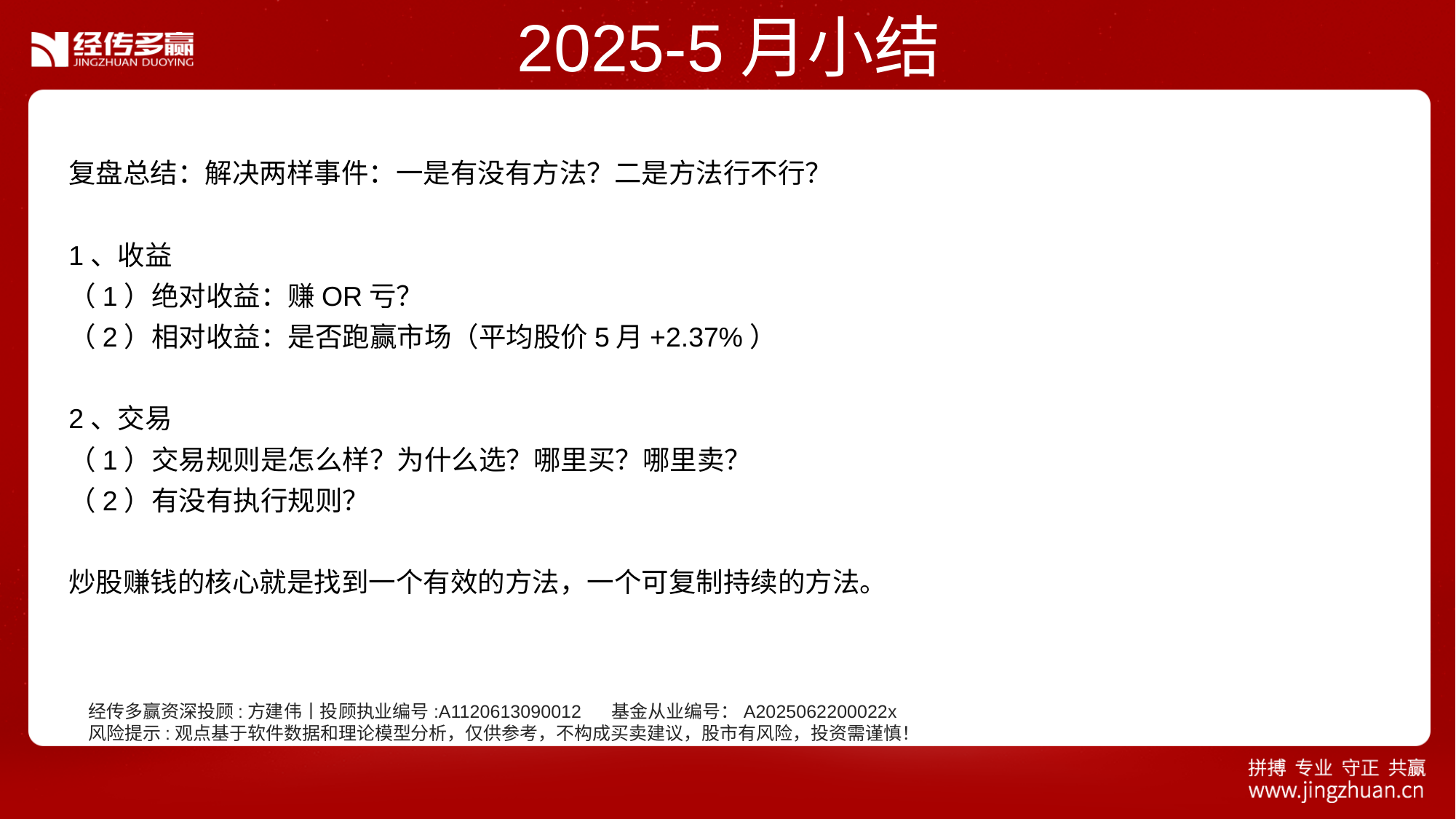

2025-5月小结
复盘总结：解决两样事件：一是有没有方法？二是方法行不行？

1、收益
（1）绝对收益：赚OR亏？
（2）相对收益：是否跑赢市场（平均股价5月+2.37%）

2、交易
（1）交易规则是怎么样？为什么选？哪里买？哪里卖？
（2）有没有执行规则？

炒股赚钱的核心就是找到一个有效的方法，一个可复制持续的方法。